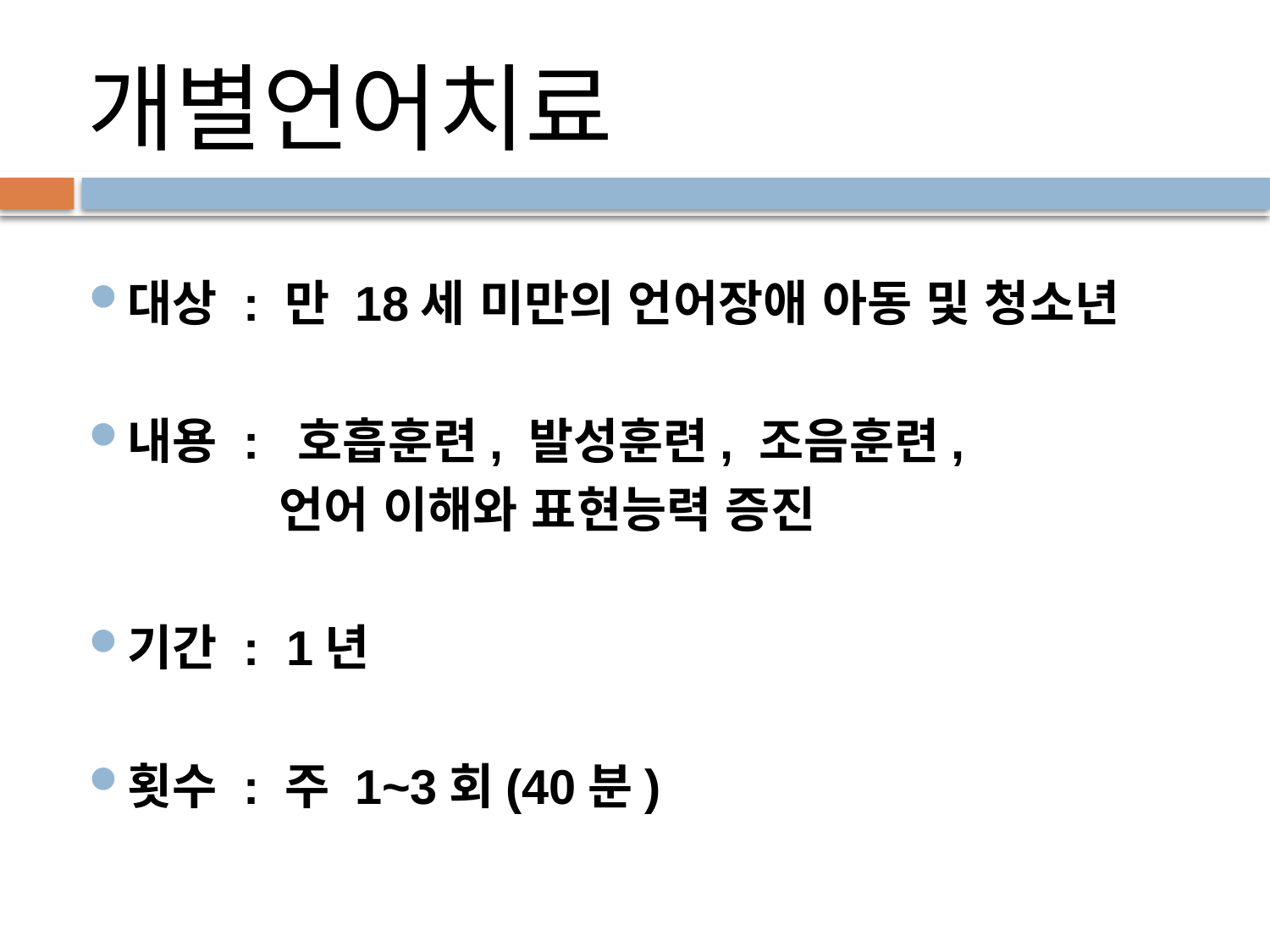

# 개별언어치료
대상 : 만 18세 미만의 언어장애 아동 및 청소년

내용 :  호흡훈련, 발성훈련, 조음훈련,
             언어 이해와 표현능력 증진

기간 :  1년

횟수 : 주 1~3회(40분)